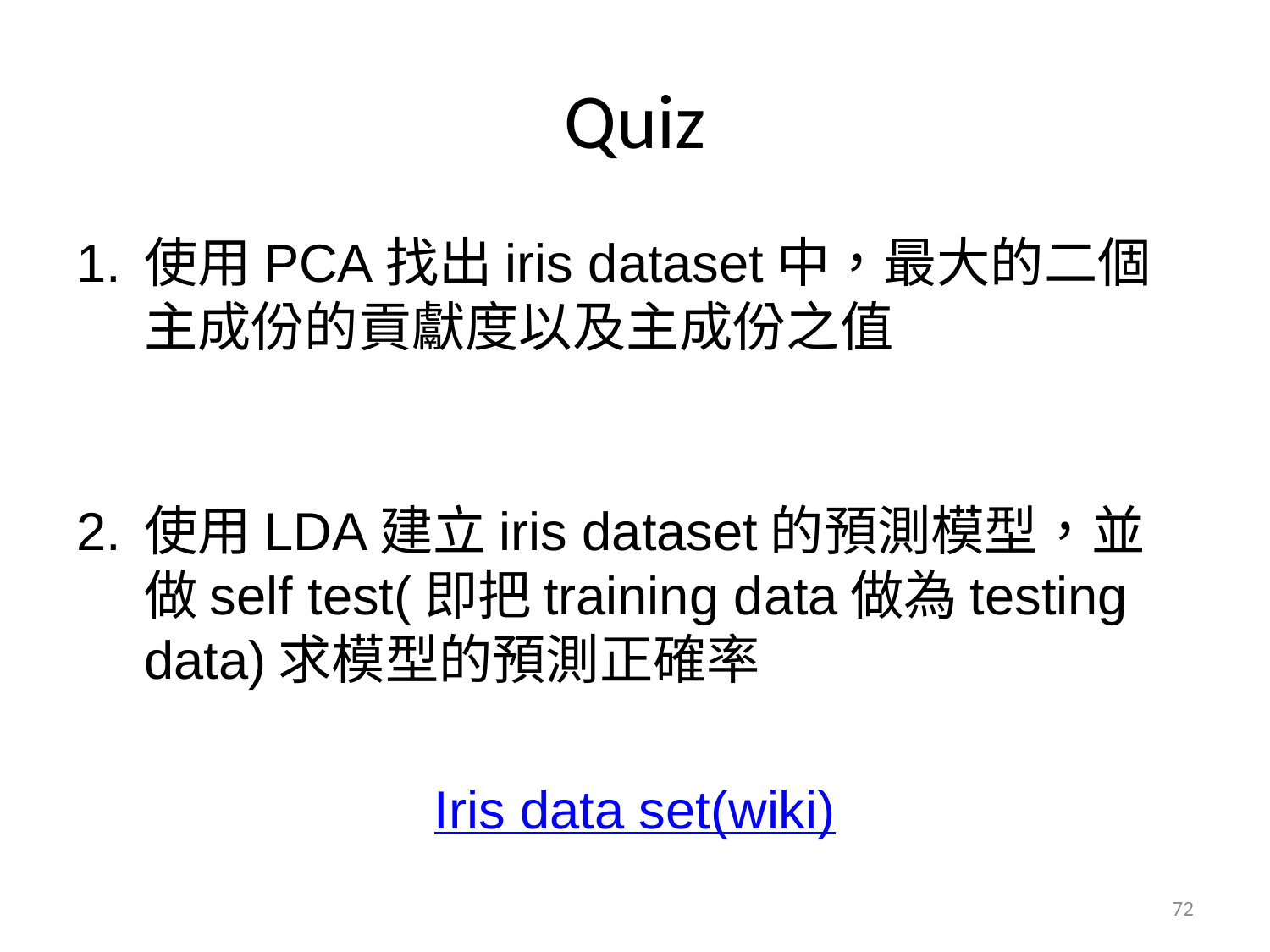

# Quiz
使用PCA找出iris dataset中，最大的二個主成份的貢獻度以及主成份之值
使用LDA建立iris dataset的預測模型，並做self test(即把training data做為testing data)求模型的預測正確率

Iris data set(wiki)
72